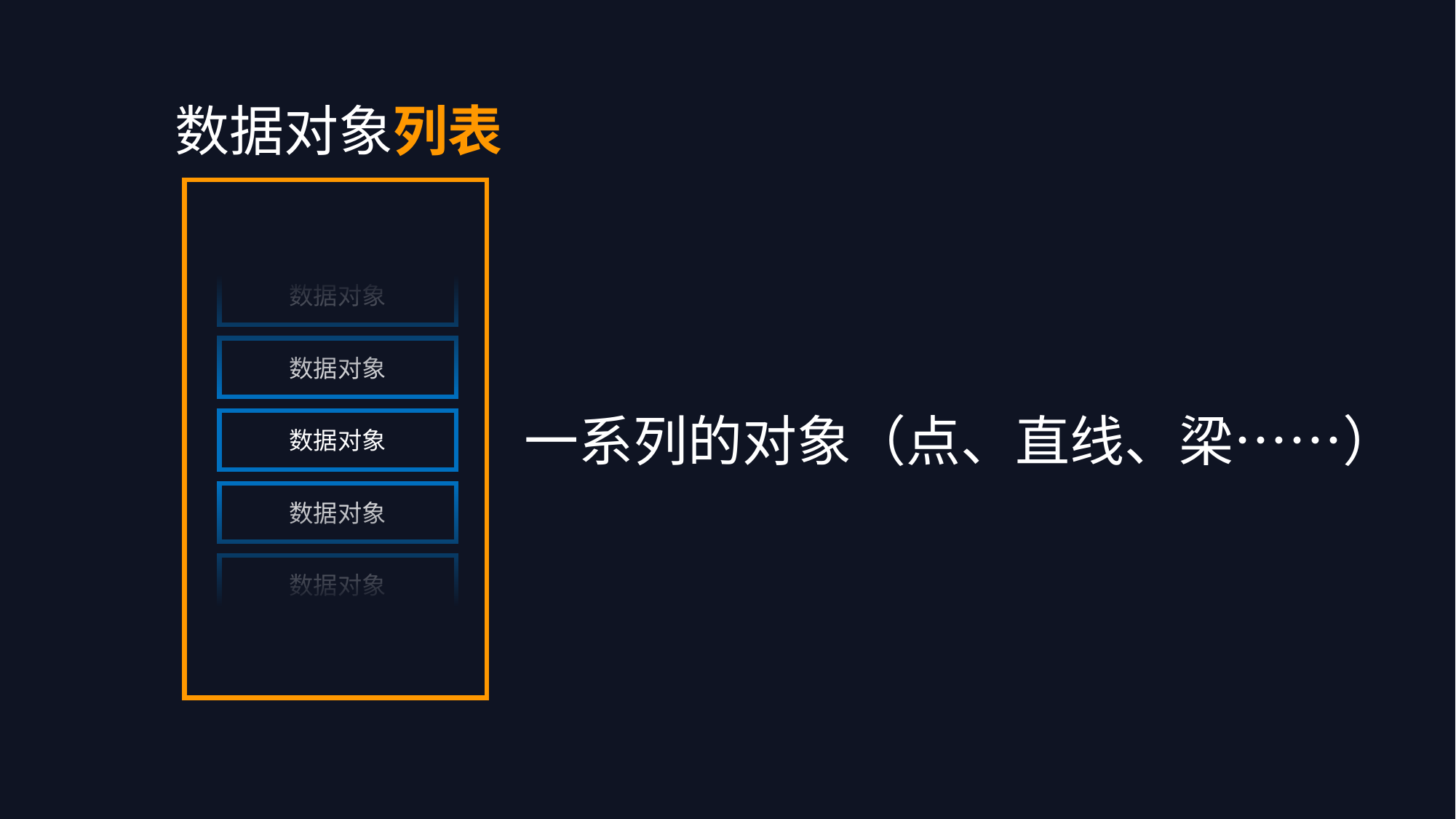

数据对象列表

数据对象
数据对象
一系列的对象（点、直线、梁……）
数据对象
数据对象

数据对象